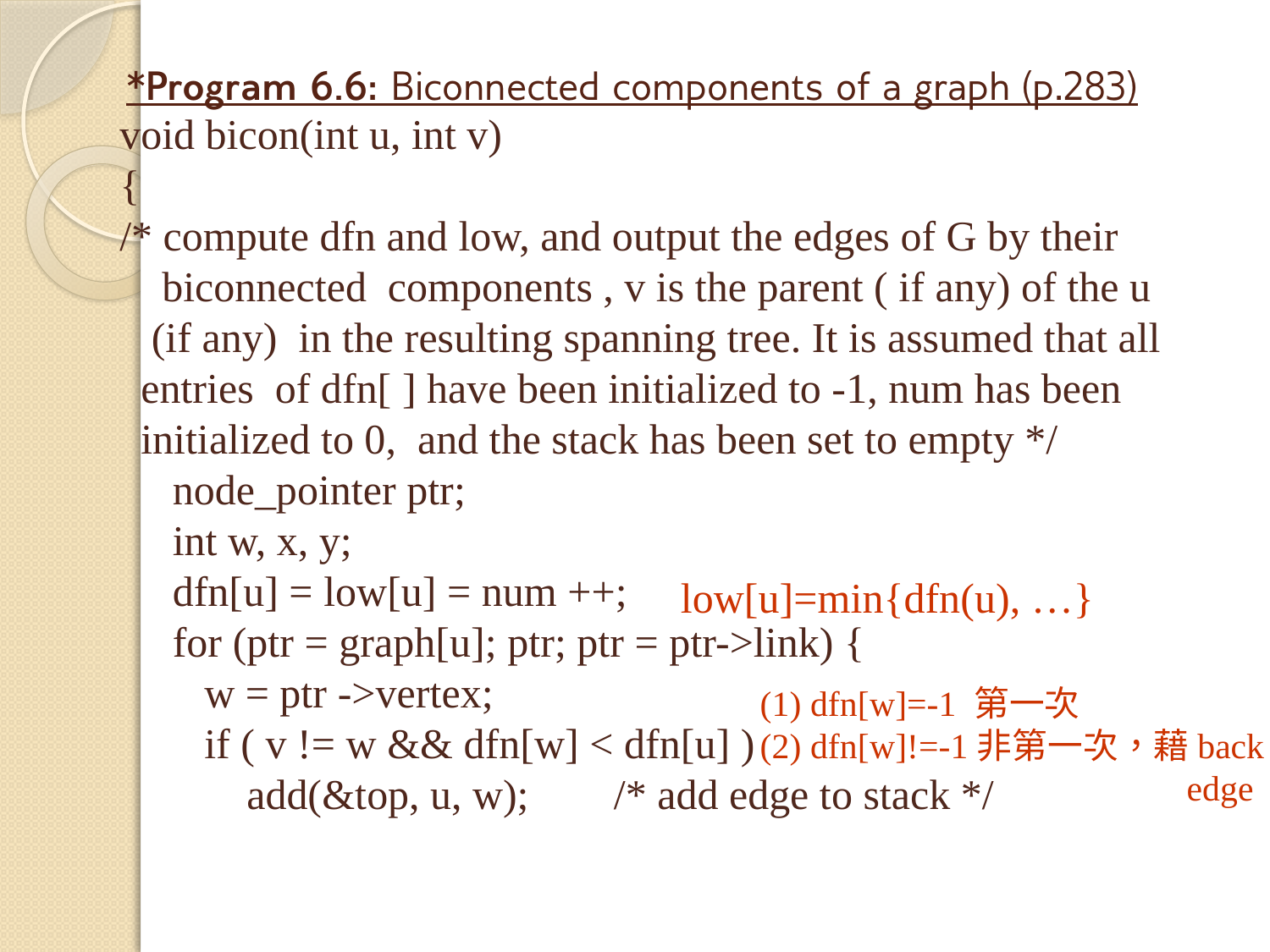

# *Program 6.6: Biconnected components of a graph (p.283)
void bicon(int u, int v)
{
/* compute dfn and low, and output the edges of G by their
    biconnected  components , v is the parent ( if any) of the u
   (if any)  in the resulting spanning tree. It is assumed that all
  entries  of dfn[ ] have been initialized to -1, num has been
  initialized to 0,  and the stack has been set to empty */
     node_pointer ptr;
     int w, x, y;
     dfn[u] = low[u] = num ++;
     for (ptr = graph[u]; ptr; ptr = ptr->link) {
        w = ptr ->vertex;
        if ( v != w && dfn[w] < dfn[u] )
            add(&top, u, w);        /* add edge to stack */
low[u]=min{dfn(u), …}
(1) dfn[w]=-1 第一次
(2) dfn[w]!=-1非第一次，藉back
                                                edge